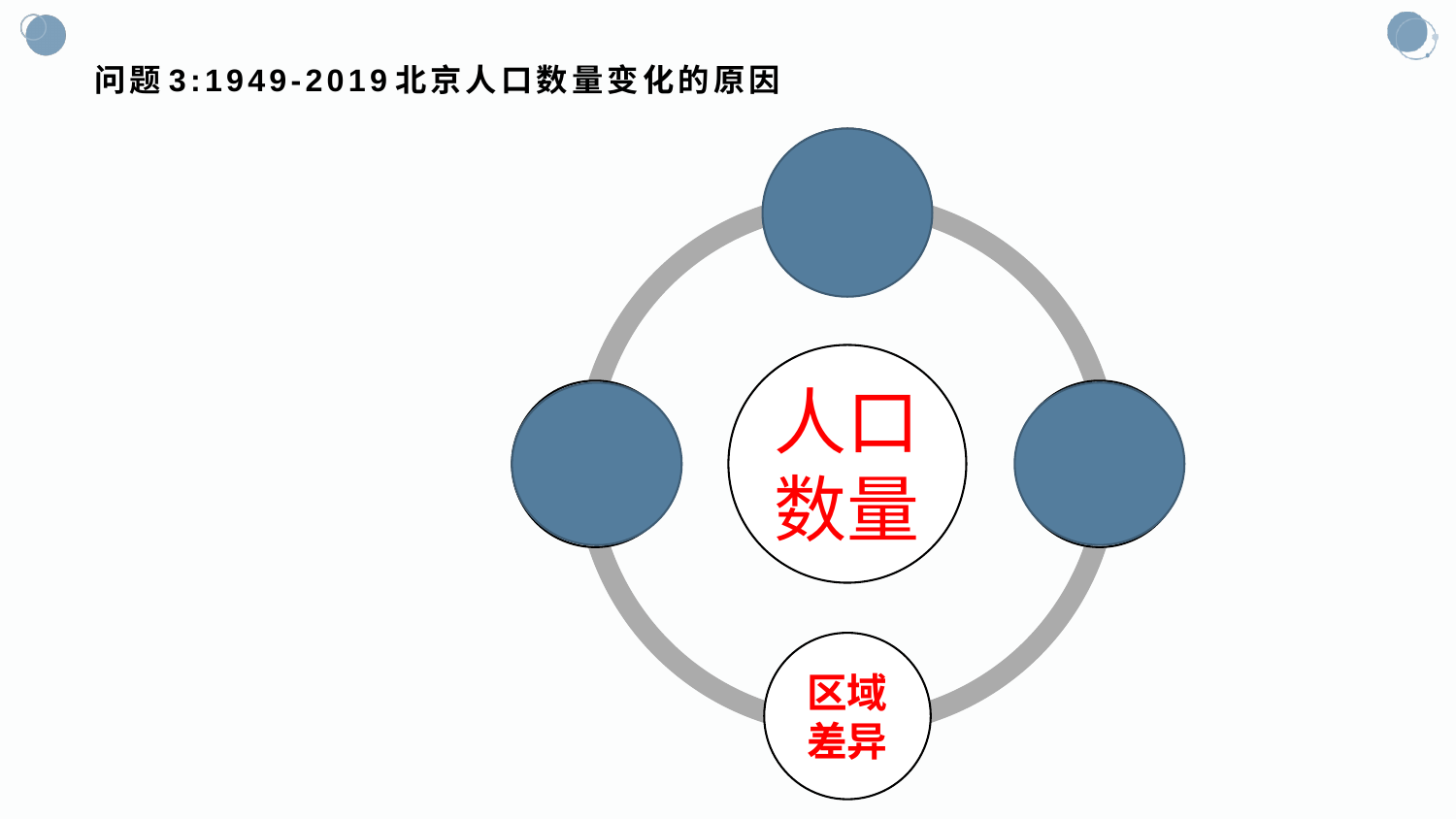

# 问题3:1949-2019北京人口数量变化的原因
人口数量
经济
发展
政策
区域差异
城市服务